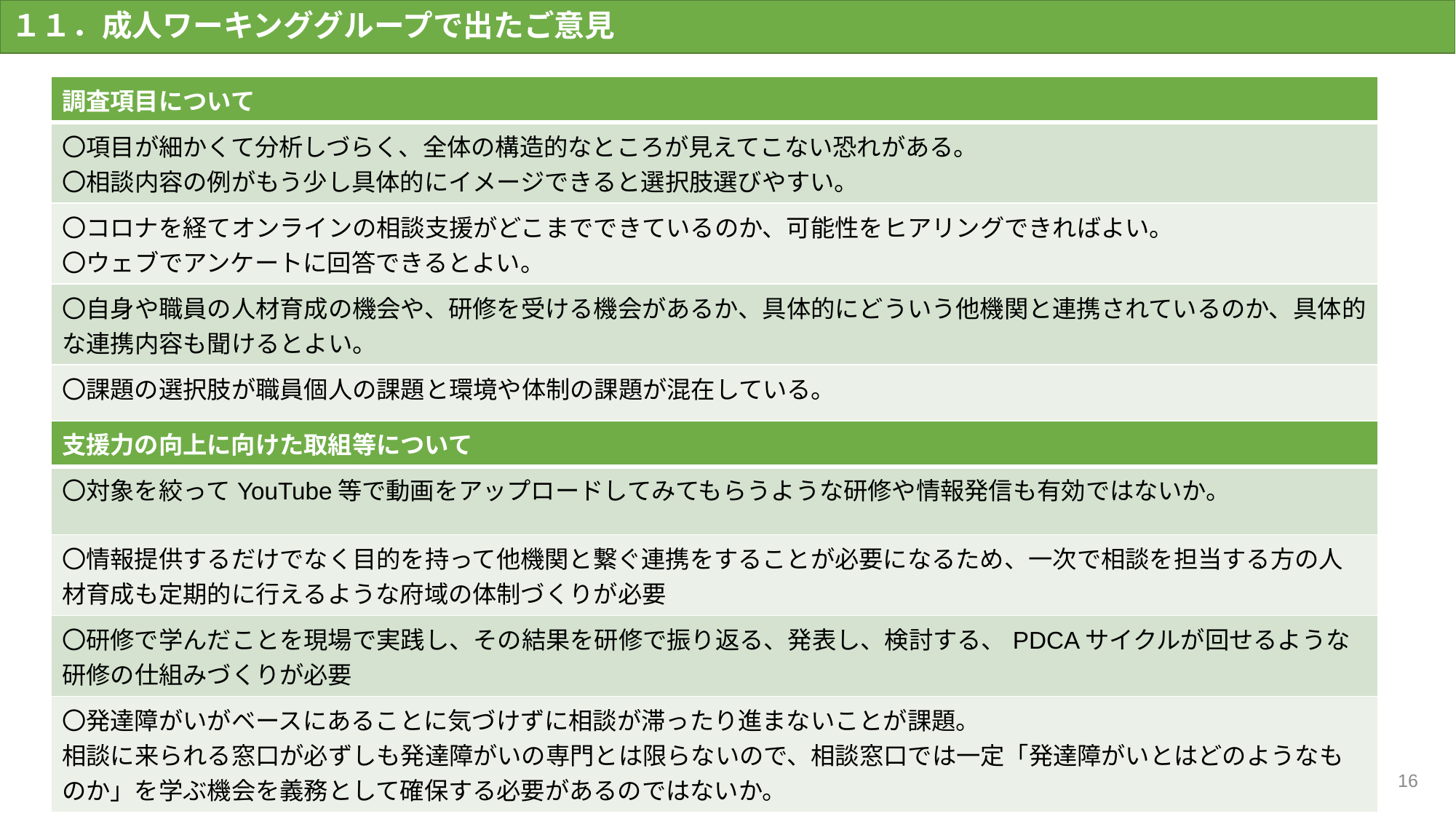

１１．成人ワーキンググループで出たご意見
| 調査項目について |
| --- |
| 〇項目が細かくて分析しづらく、全体の構造的なところが見えてこない恐れがある。 〇相談内容の例がもう少し具体的にイメージできると選択肢選びやすい。 |
| 〇コロナを経てオンラインの相談支援がどこまでできているのか、可能性をヒアリングできればよい。 〇ウェブでアンケートに回答できるとよい。 |
| 〇自身や職員の人材育成の機会や、研修を受ける機会があるか、具体的にどういう他機関と連携されているのか、具体的な連携内容も聞けるとよい。 |
| 〇課題の選択肢が職員個人の課題と環境や体制の課題が混在している。 |
| 支援力の向上に向けた取組等について |
| --- |
| 〇対象を絞ってYouTube等で動画をアップロードしてみてもらうような研修や情報発信も有効ではないか。 |
| 〇情報提供するだけでなく目的を持って他機関と繋ぐ連携をすることが必要になるため、一次で相談を担当する方の人材育成も定期的に行えるような府域の体制づくりが必要 |
| 〇研修で学んだことを現場で実践し、その結果を研修で振り返る、発表し、検討する、PDCAサイクルが回せるような研修の仕組みづくりが必要 |
| 〇発達障がいがベースにあることに気づけずに相談が滞ったり進まないことが課題。 相談に来られる窓口が必ずしも発達障がいの専門とは限らないので、相談窓口では一定「発達障がいとはどのようなものか」を学ぶ機会を義務として確保する必要があるのではないか。 |
16